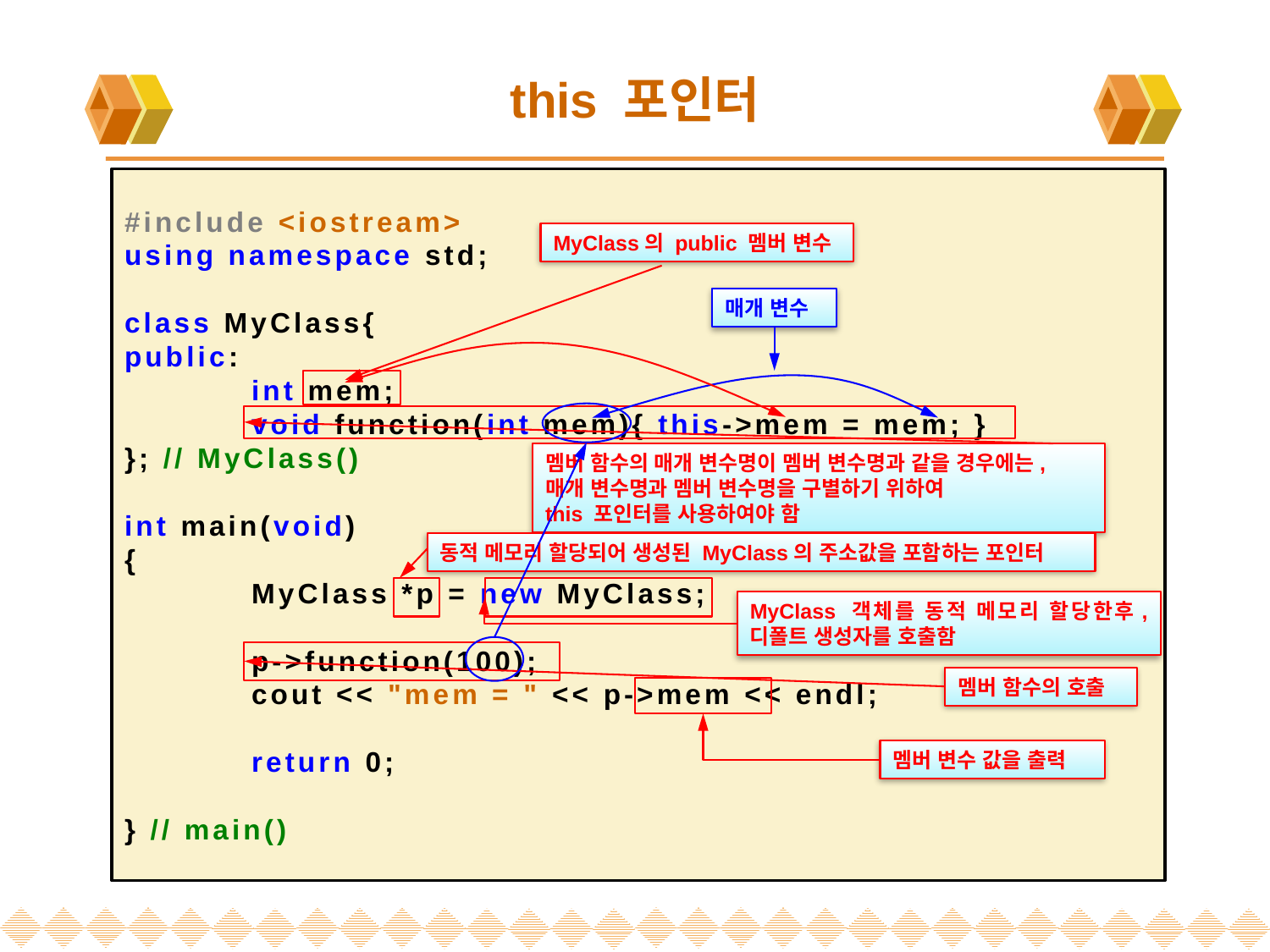

# this 포인터

#include <iostream>
using namespace std;

class MyClass{
public:
	int mem;
	void function(int mem){ this->mem = mem; }
}; // MyClass()

int main(void)
{
	MyClass *p = new MyClass;

	p->function(100);
	cout << "mem = " << p->mem << endl;

	return 0;

} // main()
MyClass의 public 멤버 변수
매개 변수

멤버 함수의 매개 변수명이 멤버 변수명과 같을 경우에는,
매개 변수명과 멤버 변수명을 구별하기 위하여
this 포인터를 사용하여야 함
동적 메모리 할당되어 생성된 MyClass의 주소값을 포함하는 포인터

MyClass 객체를 동적 메모리 할당한후, 디폴트 생성자를 호출함

멤버 함수의 호출

멤버 변수 값을 출력